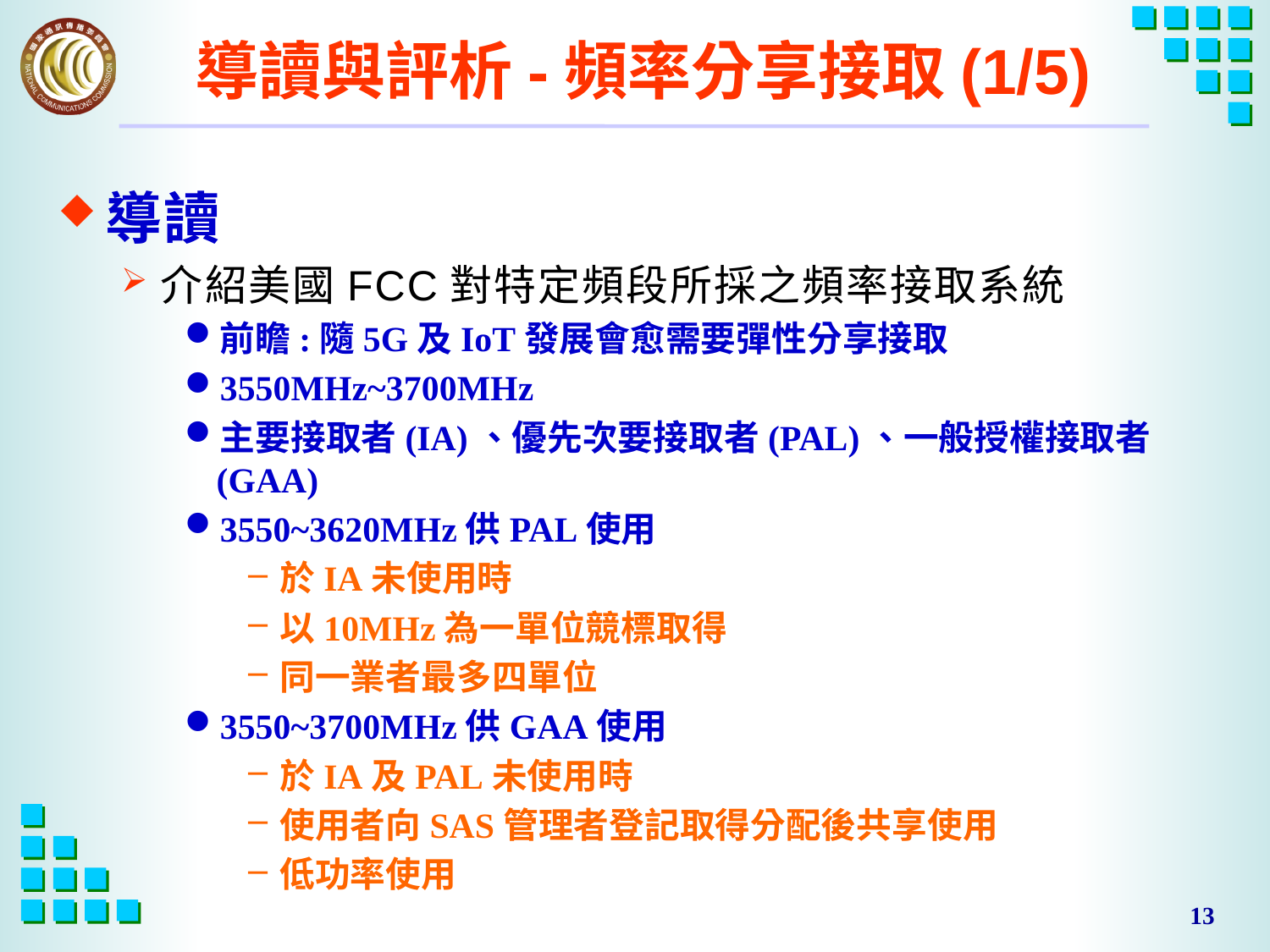

# 導讀與評析-頻率分享接取(1/5)
導讀
介紹美國FCC對特定頻段所採之頻率接取系統
前瞻:隨5G及IoT發展會愈需要彈性分享接取
3550MHz~3700MHz
主要接取者(IA)、優先次要接取者(PAL)、一般授權接取者(GAA)
3550~3620MHz供PAL使用
於IA未使用時
以10MHz為一單位競標取得
同一業者最多四單位
3550~3700MHz供GAA使用
於IA及PAL未使用時
使用者向SAS管理者登記取得分配後共享使用
低功率使用